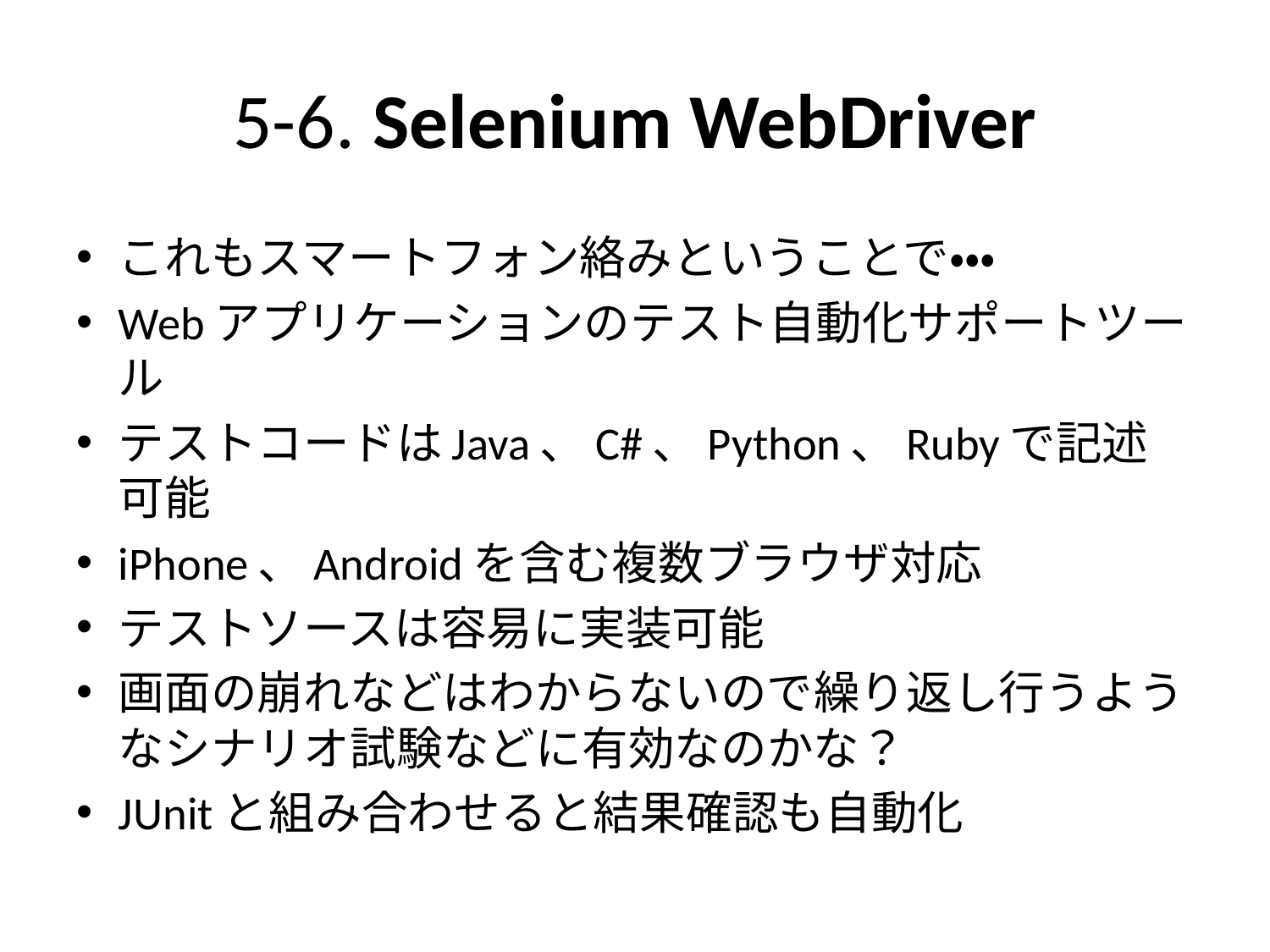

# 5-6. Selenium WebDriver
これもスマートフォン絡みということで・・・
Webアプリケーションのテスト自動化サポートツール
テストコードはJava、C#、Python、Rubyで記述可能
iPhone、Androidを含む複数ブラウザ対応
テストソースは容易に実装可能
画面の崩れなどはわからないので繰り返し行うようなシナリオ試験などに有効なのかな？
JUnitと組み合わせると結果確認も自動化